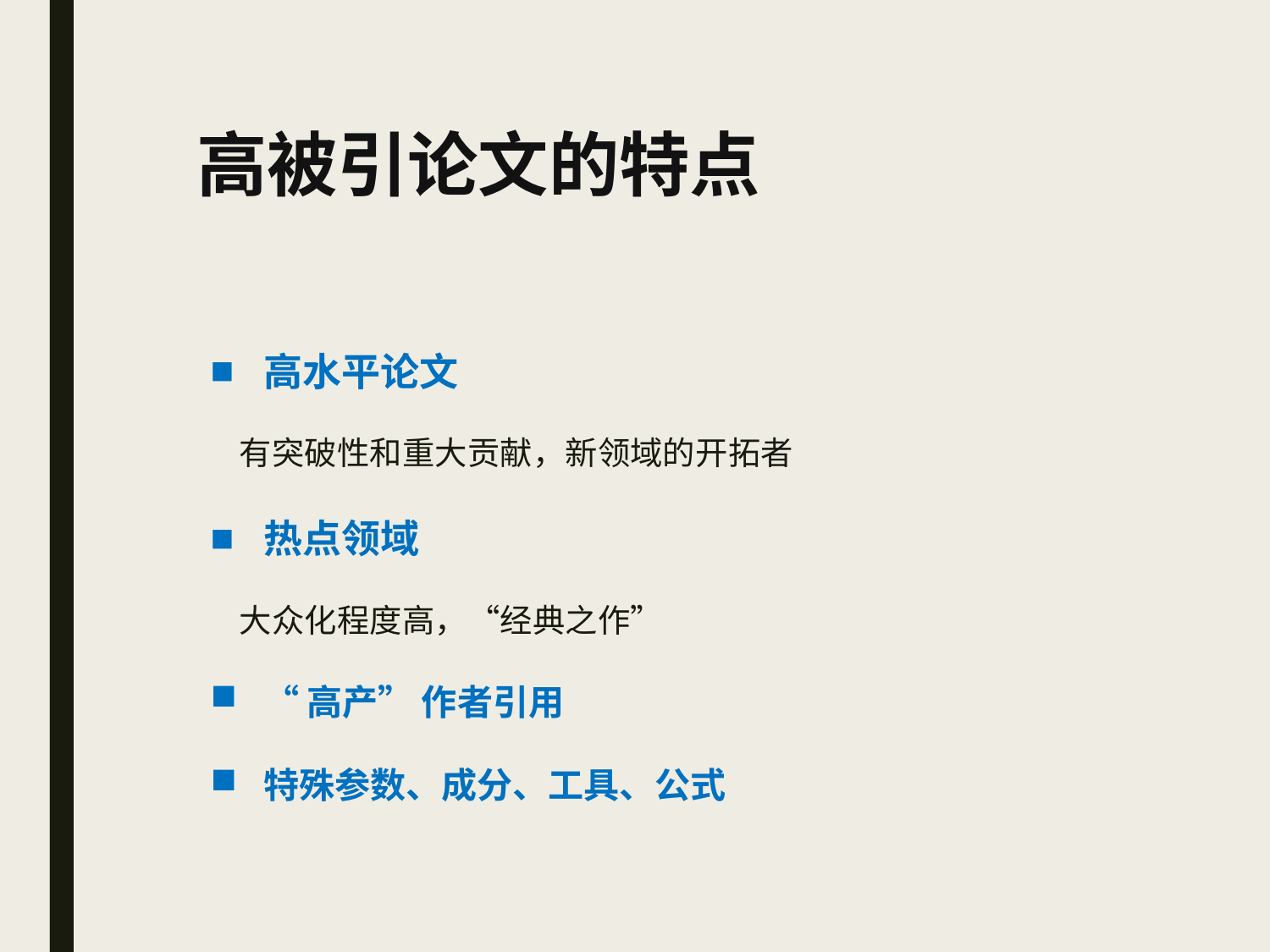

# 高被引论文的特点
高水平论文
   有突破性和重大贡献，新领域的开拓者
热点领域
   大众化程度高，“经典之作”
“高产” 作者引用
特殊参数、成分、工具、公式